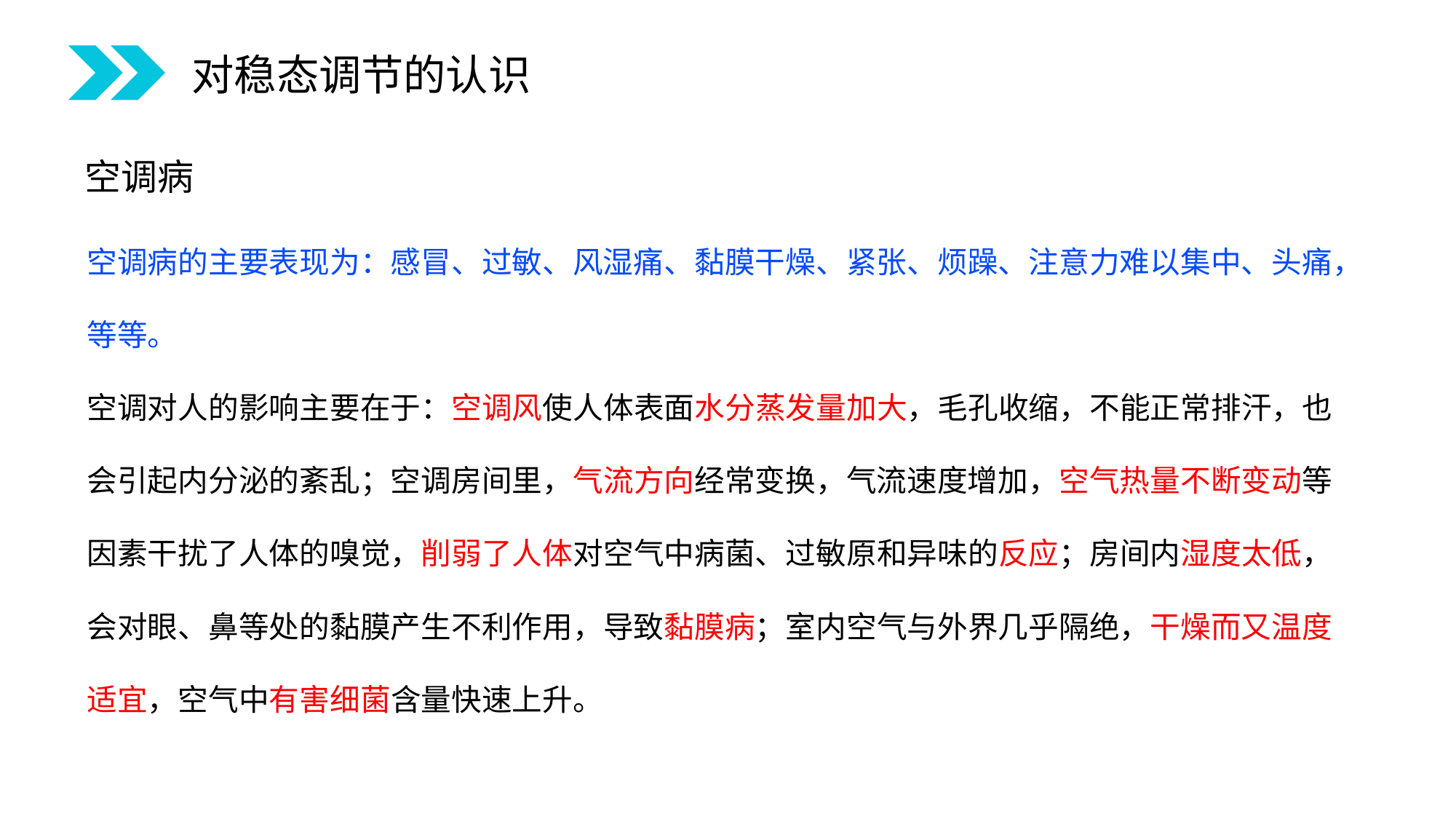

对稳态调节的认识
空调病
空调病的主要表现为：感冒、过敏、风湿痛、黏膜干燥、紧张、烦躁、注意力难以集中、头痛，等等。
空调对人的影响主要在于：空调风使人体表面水分蒸发量加大，毛孔收缩，不能正常排汗，也会引起内分泌的紊乱；空调房间里，气流方向经常变换，气流速度增加，空气热量不断变动等因素干扰了人体的嗅觉，削弱了人体对空气中病菌、过敏原和异味的反应；房间内湿度太低，会对眼、鼻等处的黏膜产生不利作用，导致黏膜病；室内空气与外界几乎隔绝，干燥而又温度适宜，空气中有害细菌含量快速上升。